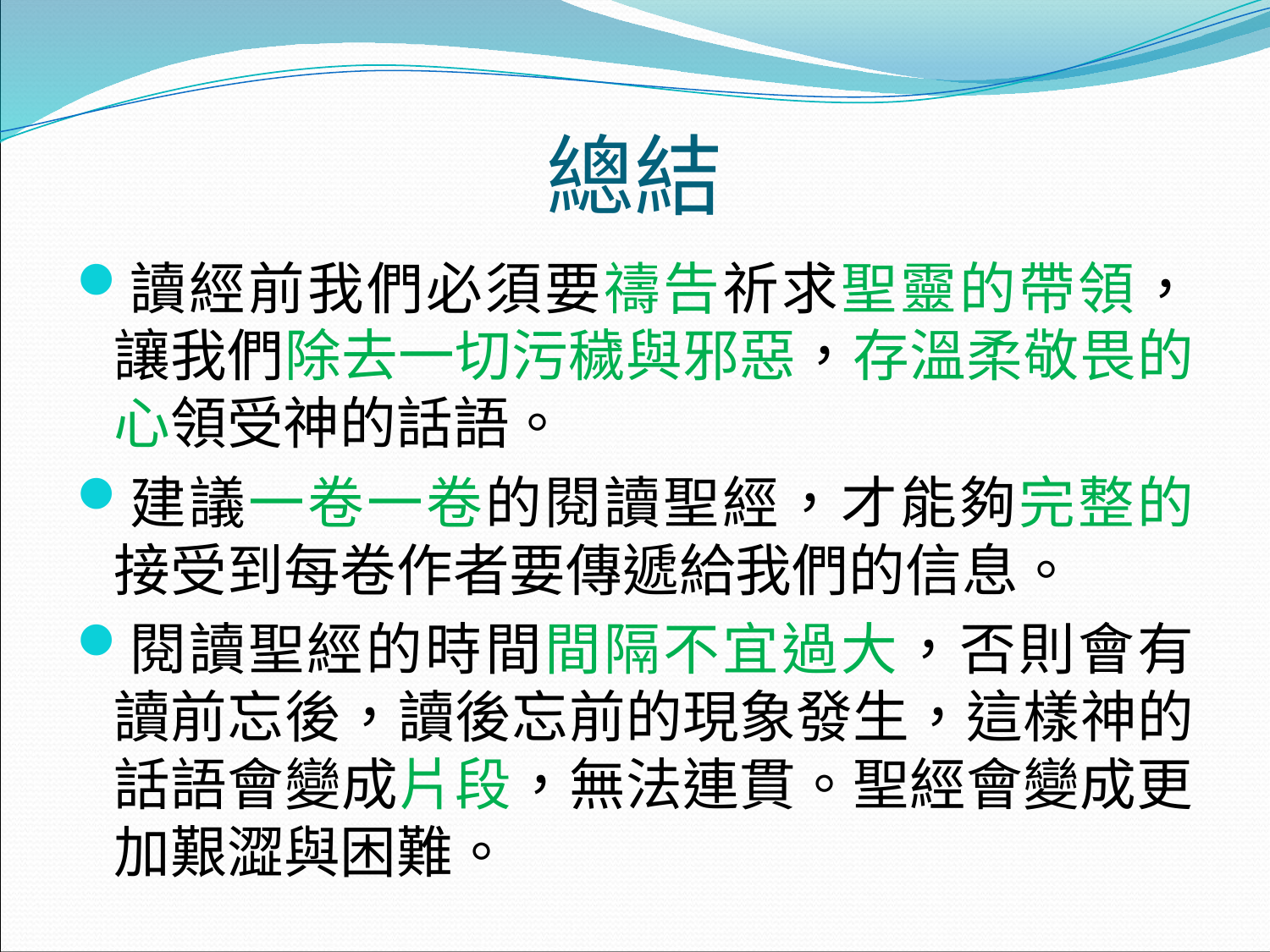

# 總結
讀經前我們必須要禱告祈求聖靈的帶領，讓我們除去一切污穢與邪惡，存溫柔敬畏的心領受神的話語。
建議一卷一卷的閱讀聖經，才能夠完整的接受到每卷作者要傳遞給我們的信息。
閱讀聖經的時間間隔不宜過大，否則會有讀前忘後，讀後忘前的現象發生，這樣神的話語會變成片段，無法連貫。聖經會變成更加艱澀與困難。